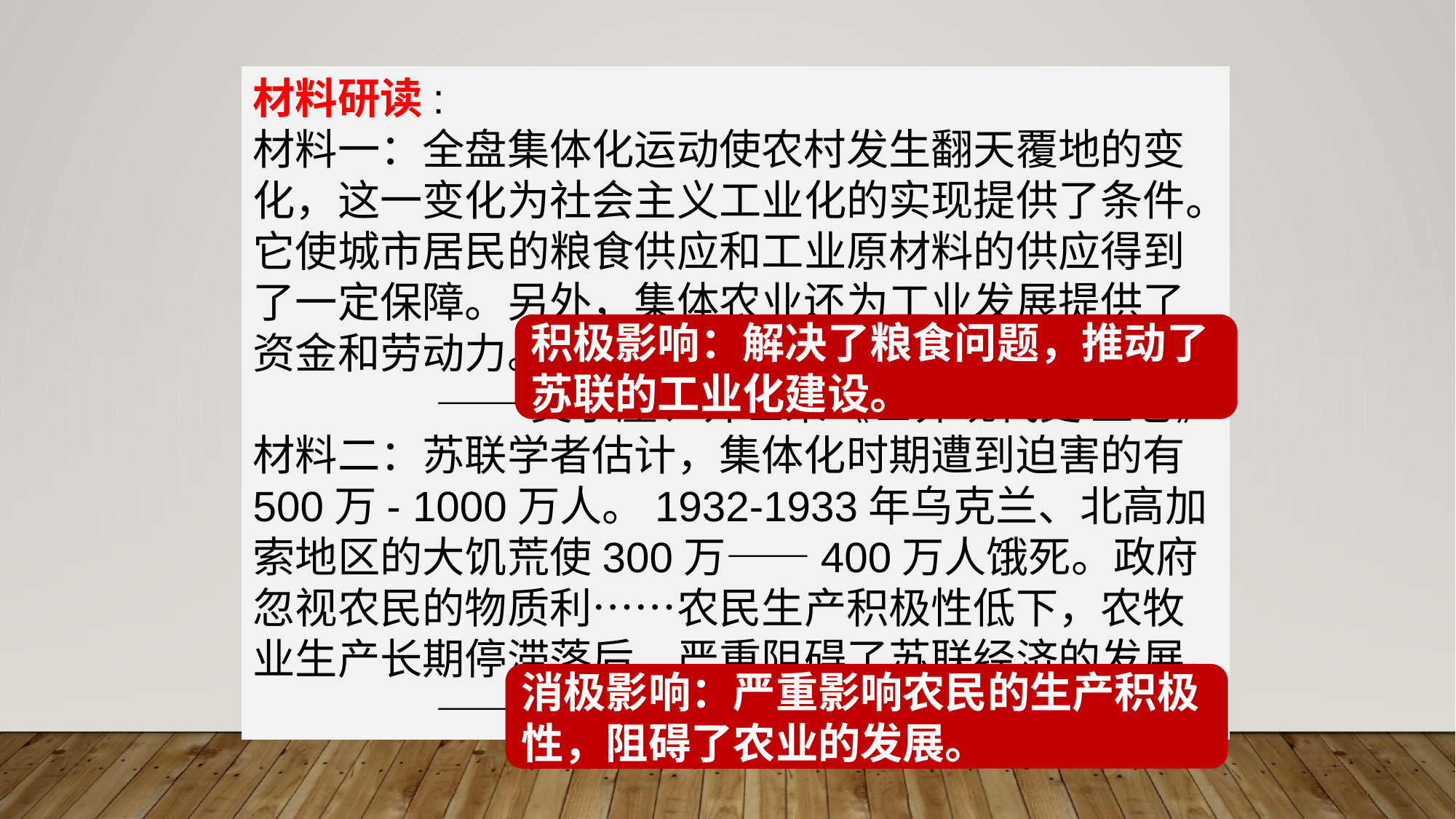

材料研读:
材料一：全盘集体化运动使农村发生翻天覆地的变化，这一变化为社会主义工业化的实现提供了条件。它使城市居民的粮食供应和工业原材料的供应得到了一定保障。另外，集体农业还为工业发展提供了资金和劳动力。
——吴于廑、齐世荣《世界现代史 上卷》
材料二：苏联学者估计，集体化时期遭到迫害的有500万- 1000万人。1932-1933年乌克兰、北高加索地区的大饥荒使300万——400万人饿死。政府忽视农民的物质利……农民生产积极性低下，农牧业生产长期停滞落后，严重阻碍了苏联经济的发展。
——吴于廑、齐世荣《世界史 现代史编》
积极影响：解决了粮食问题，推动了苏联的工业化建设。
消极影响：严重影响农民的生产积极性，阻碍了农业的发展。